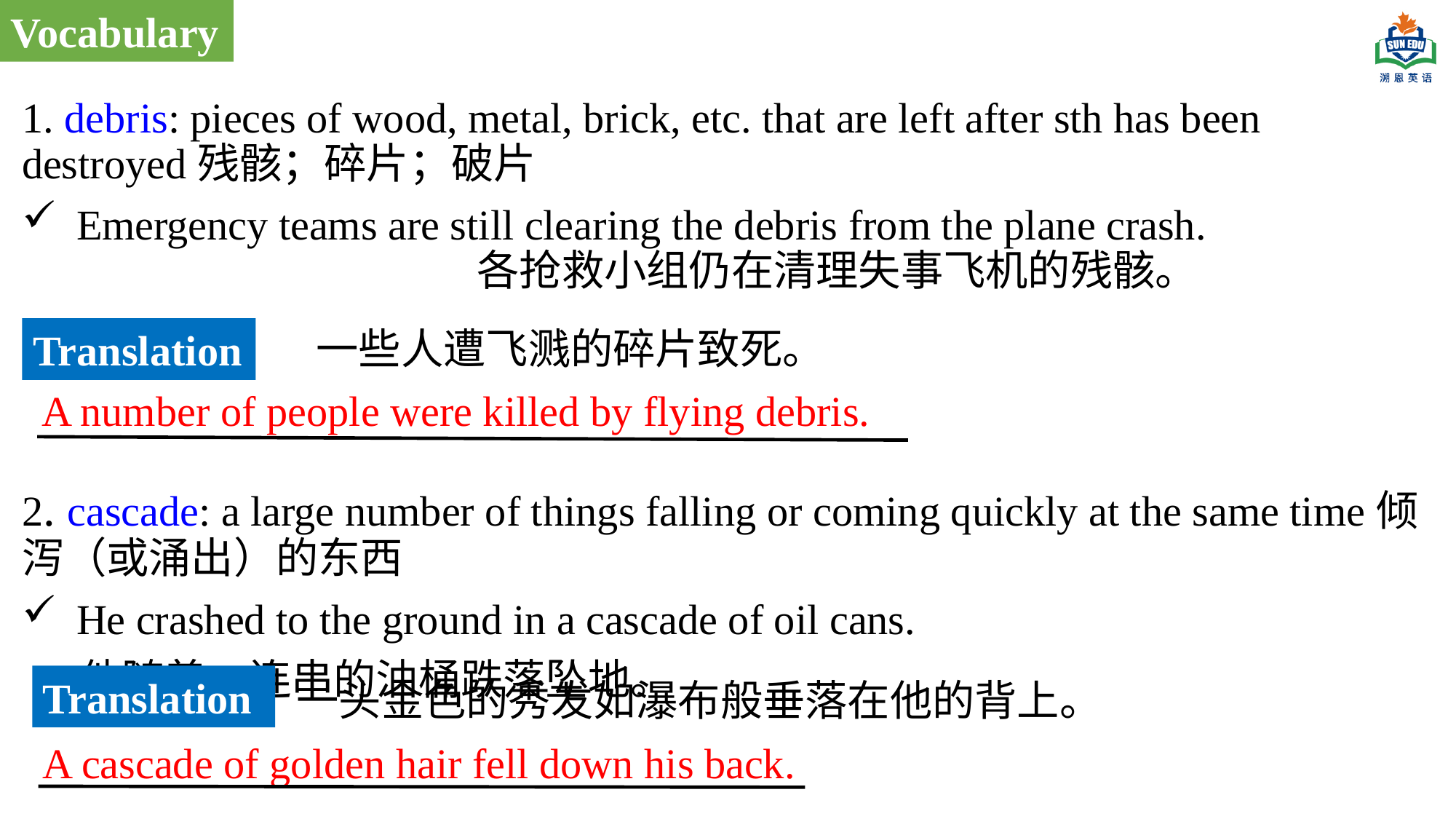

Vocabulary
1. debris: pieces of wood, metal, brick, etc. that are left after sth has been destroyed残骸；碎片；破片
Emergency teams are still clearing the debris from the plane crash.                                                          各抢救小组仍在清理失事飞机的残骸。

2. cascade: a large number of things falling or coming quickly at the same time倾泻（或涌出）的东西
He crashed to the ground in a cascade of oil cans.
     他随着一连串的油桶跌落坠地。
 一些人遭飞溅的碎片致死。
Translation
A number of people were killed by flying debris.
Translation
一头金色的秀发如瀑布般垂落在他的背上。
A cascade of golden hair fell down his back.